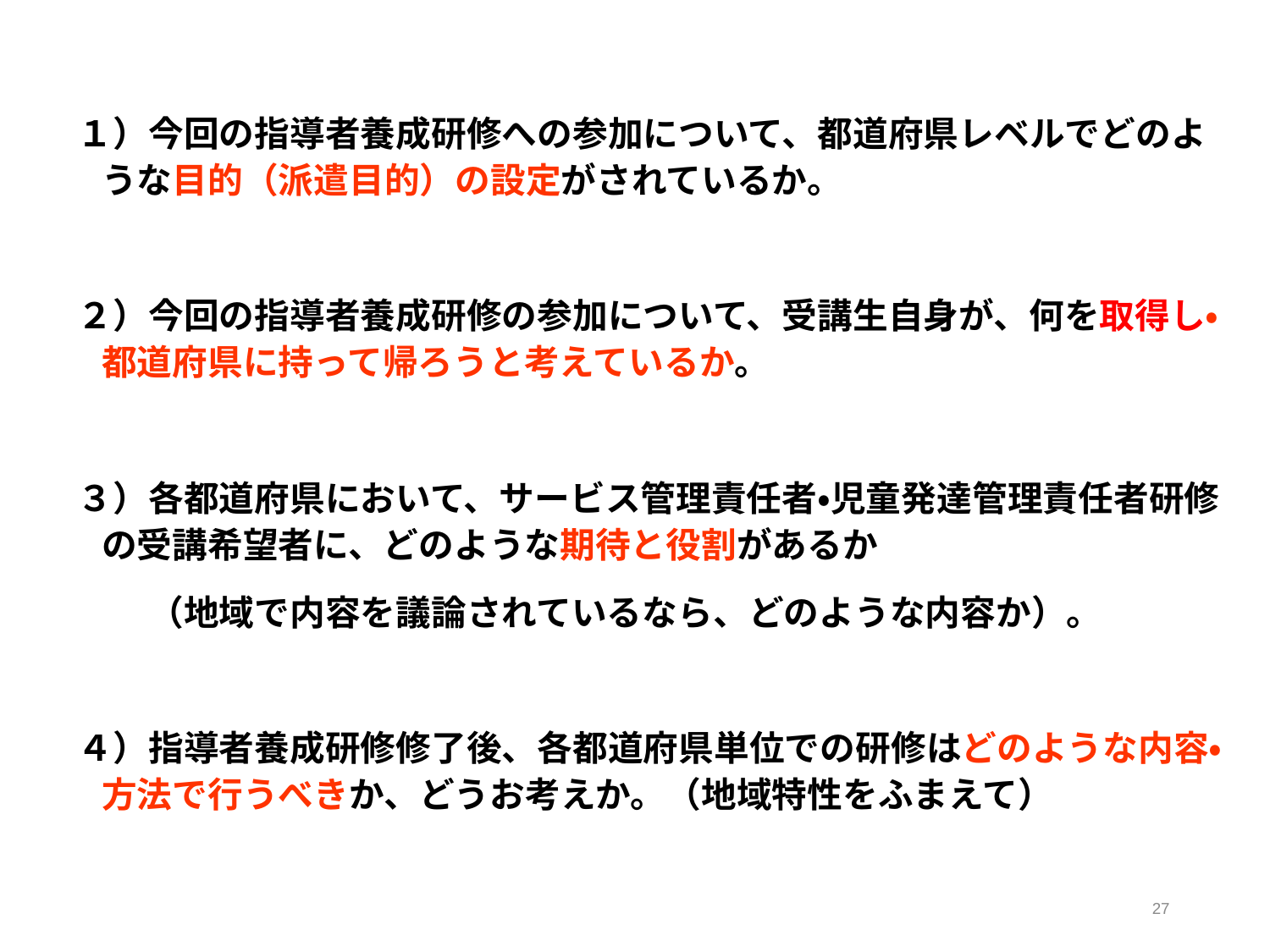

１）今回の指導者養成研修への参加について、都道府県レベルでどのような目的（派遣目的）の設定がされているか。

２）今回の指導者養成研修の参加について、受講生自身が、何を取得し・都道府県に持って帰ろうと考えているか。

３）各都道府県において、サービス管理責任者・児童発達管理責任者研修の受講希望者に、どのような期待と役割があるか
　　（地域で内容を議論されているなら、どのような内容か）。

４）指導者養成研修修了後、各都道府県単位での研修はどのような内容・方法で行うべきか、どうお考えか。（地域特性をふまえて）

#
27